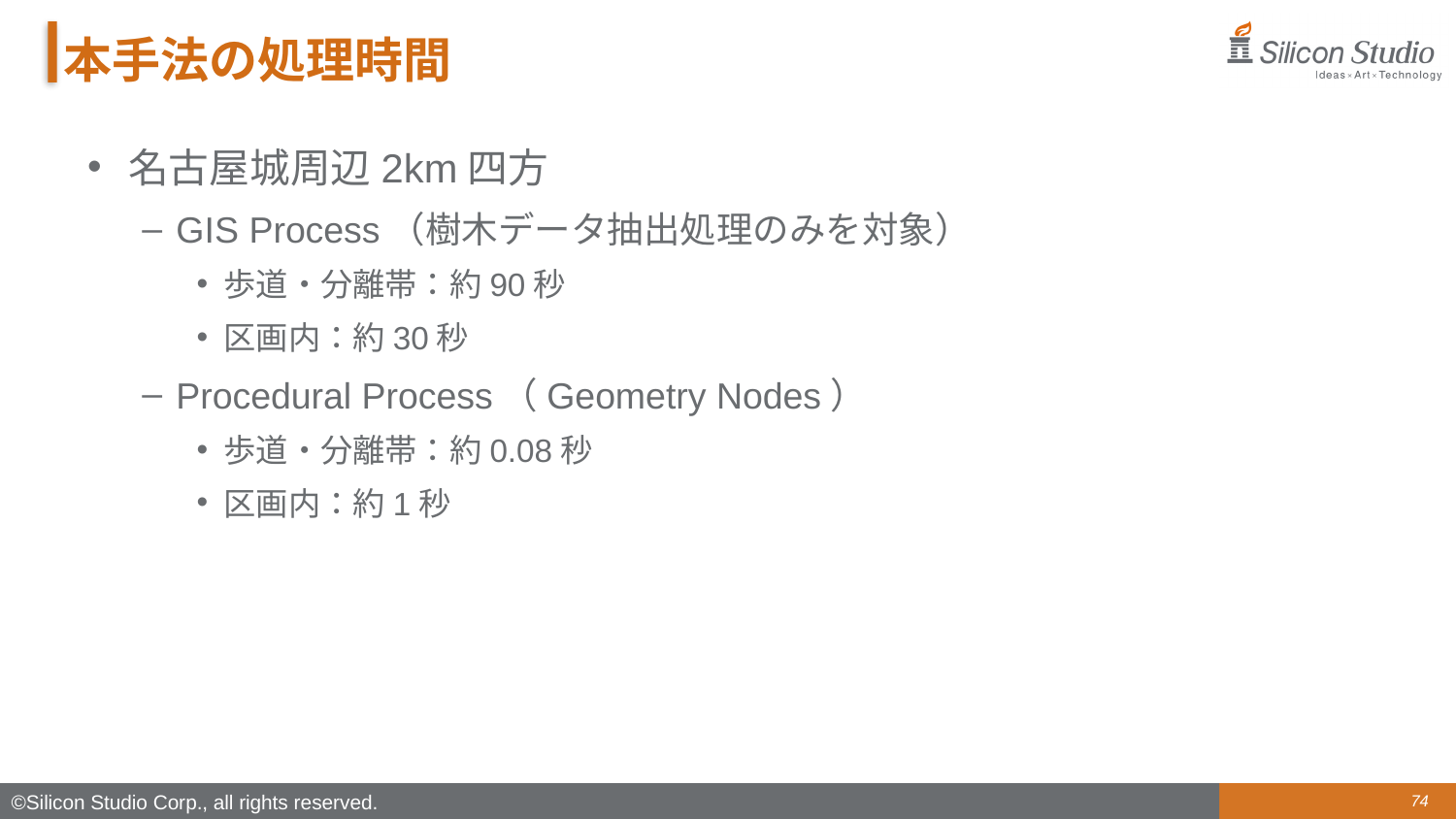

# 本手法の処理時間
名古屋城周辺2km四方
GIS Process（樹木データ抽出処理のみを対象）
歩道・分離帯：約90秒
区画内：約30秒
Procedural Process（Geometry Nodes）
歩道・分離帯：約0.08秒
区画内：約1秒